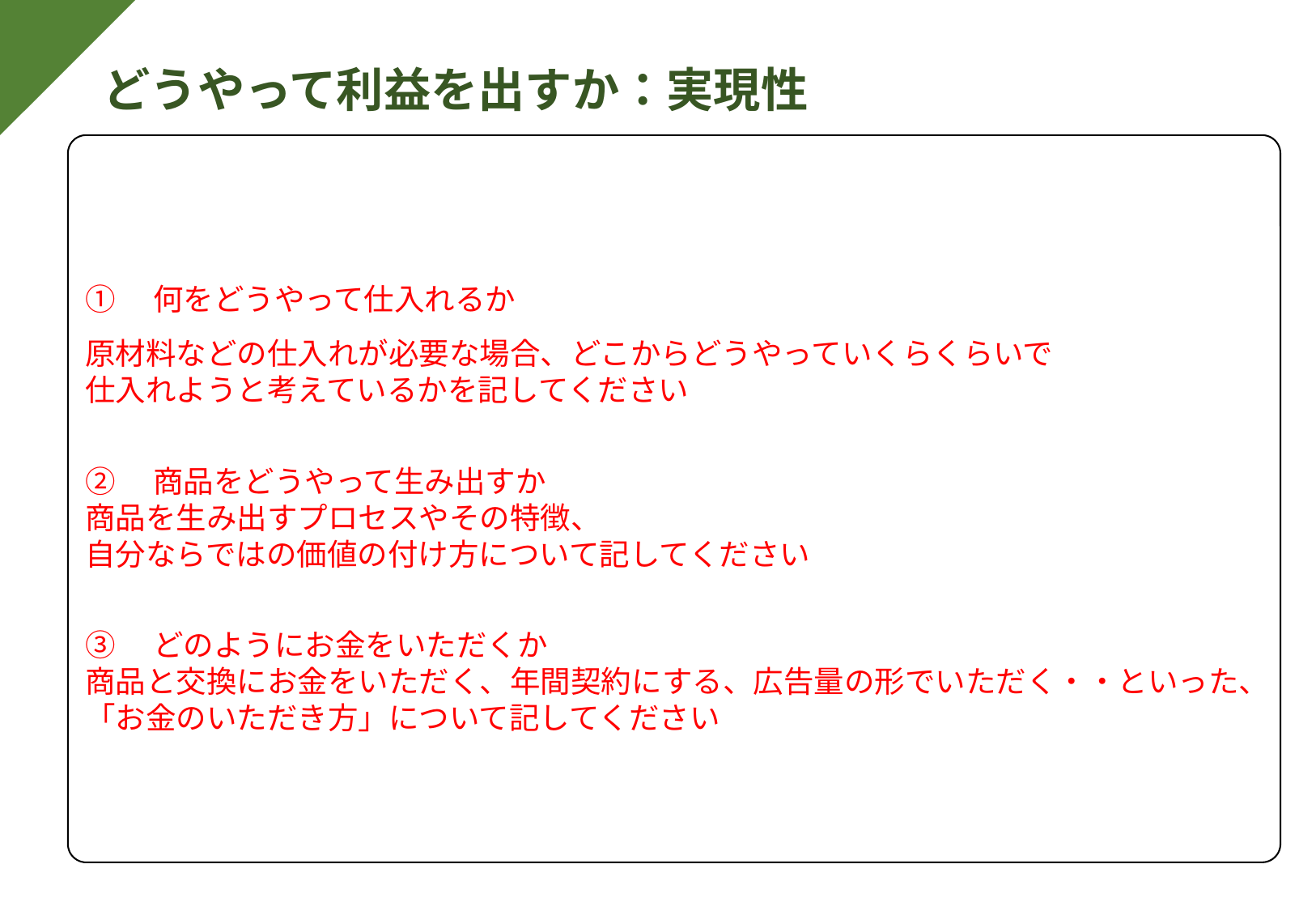

# どうやって利益を出すか：実現性
①　何をどうやって仕入れるか
原材料などの仕入れが必要な場合、どこからどうやっていくらくらいで
仕入れようと考えているかを記してください

②　商品をどうやって生み出すか
商品を生み出すプロセスやその特徴、
自分ならではの価値の付け方について記してください

③　どのようにお金をいただくか
商品と交換にお金をいただく、年間契約にする、広告量の形でいただく・・といった、「お金のいただき方」について記してください